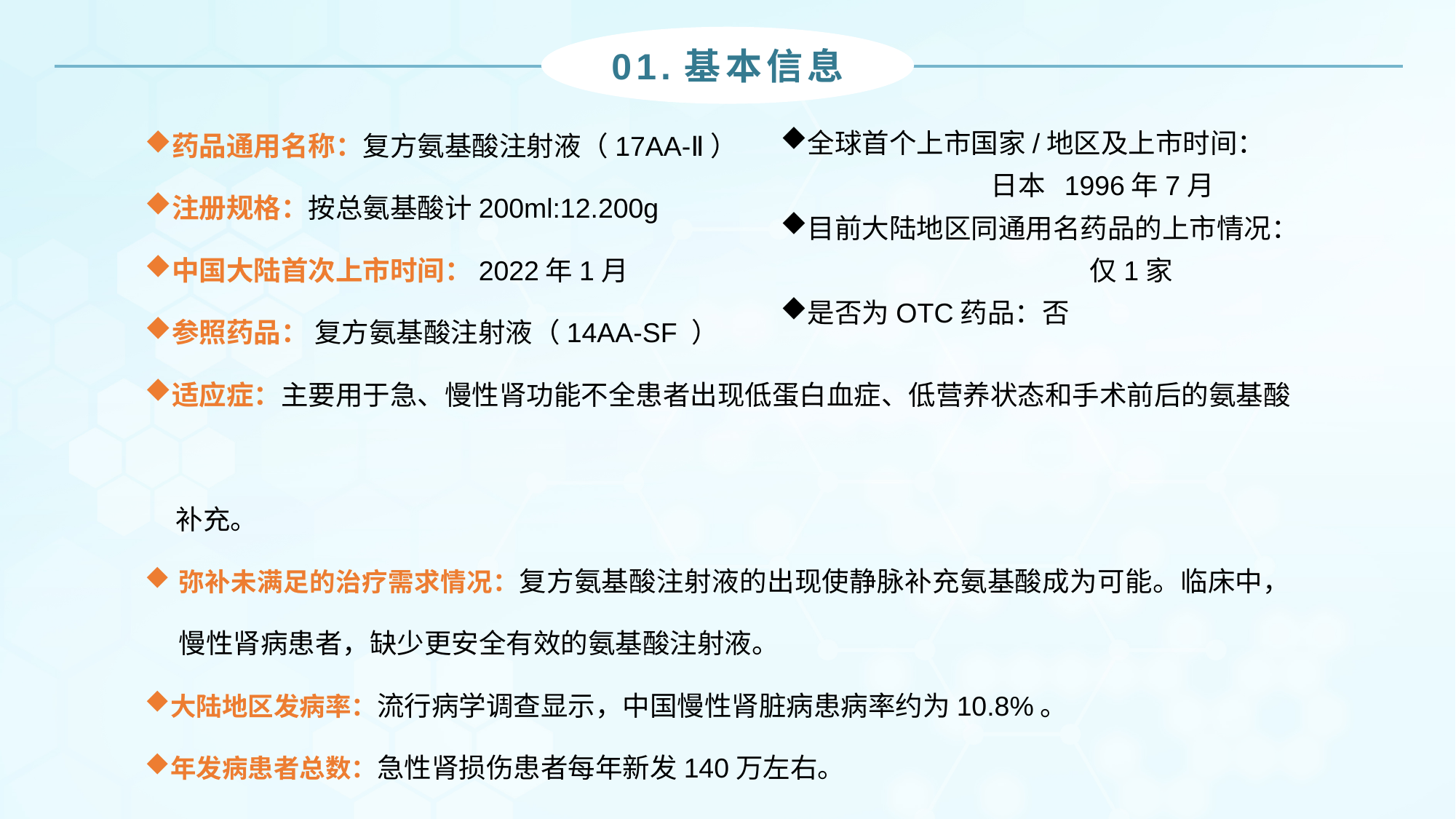

01.基本信息
药品通用名称：复方氨基酸注射液（17AA-Ⅱ）
注册规格：按总氨基酸计200ml:12.200g
中国大陆首次上市时间：2022年1月
参照药品： 复方氨基酸注射液（14AA-SF ）
适应症：主要用于急、慢性肾功能不全患者出现低蛋白血症、低营养状态和手术前后的氨基酸
    补充。
弥补未满足的治疗需求情况：复方氨基酸注射液的出现使静脉补充氨基酸成为可能。临床中，慢性肾病患者，缺少更安全有效的氨基酸注射液。
大陆地区发病率：流行病学调查显示，中国慢性肾脏病患病率约为10.8%。
年发病患者总数：急性肾损伤患者每年新发140万左右。
全球首个上市国家/地区及上市时间：
                                 日本  1996年7月
目前大陆地区同通用名药品的上市情况：
                                                 仅1家
是否为OTC药品：否